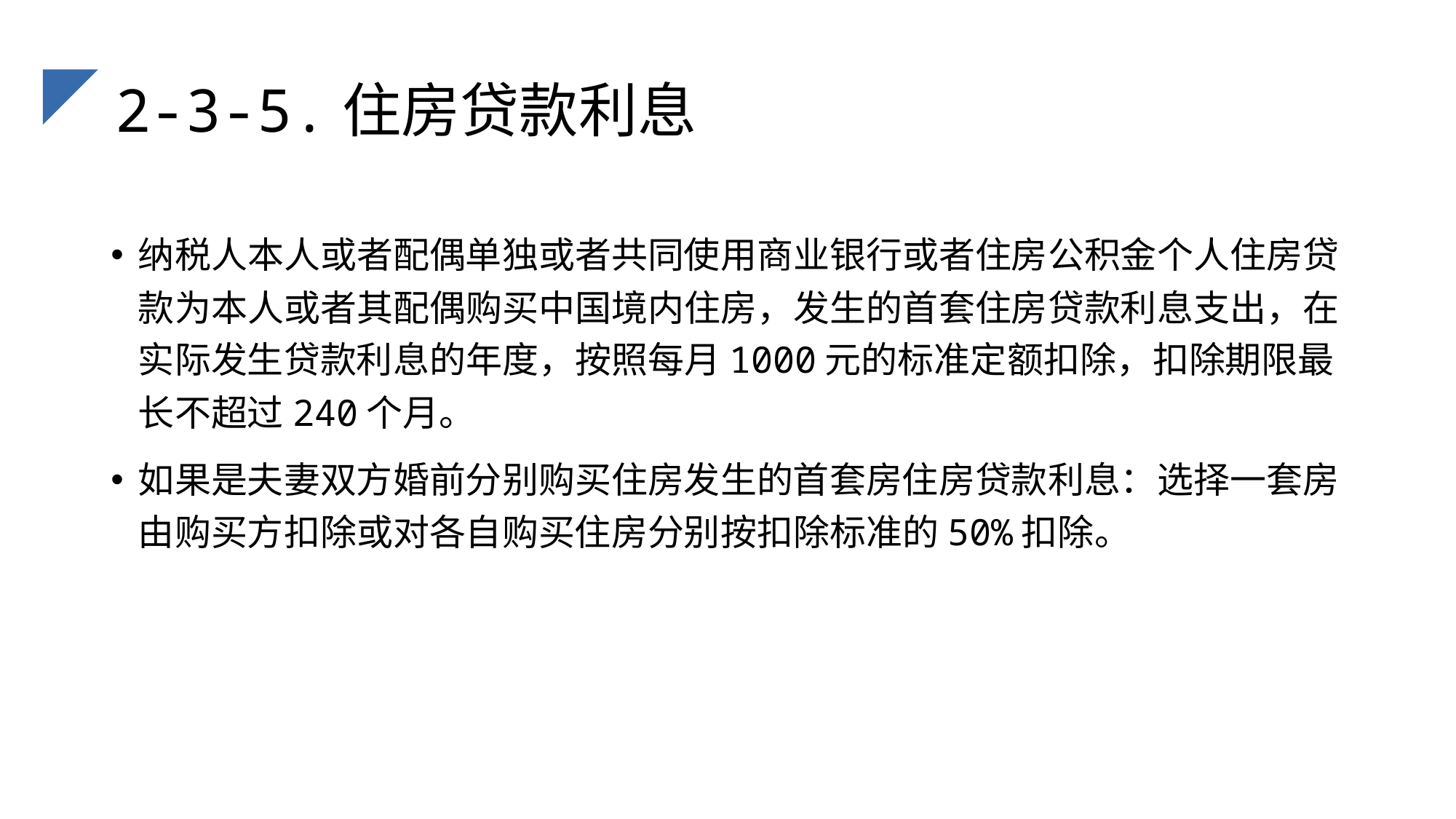

# 2-3-5.住房贷款利息
纳税人本人或者配偶单独或者共同使用商业银行或者住房公积金个人住房贷款为本人或者其配偶购买中国境内住房，发生的首套住房贷款利息支出，在实际发生贷款利息的年度，按照每月1000元的标准定额扣除，扣除期限最长不超过240个月。
如果是夫妻双方婚前分别购买住房发生的首套房住房贷款利息：选择一套房由购买方扣除或对各自购买住房分别按扣除标准的50%扣除。